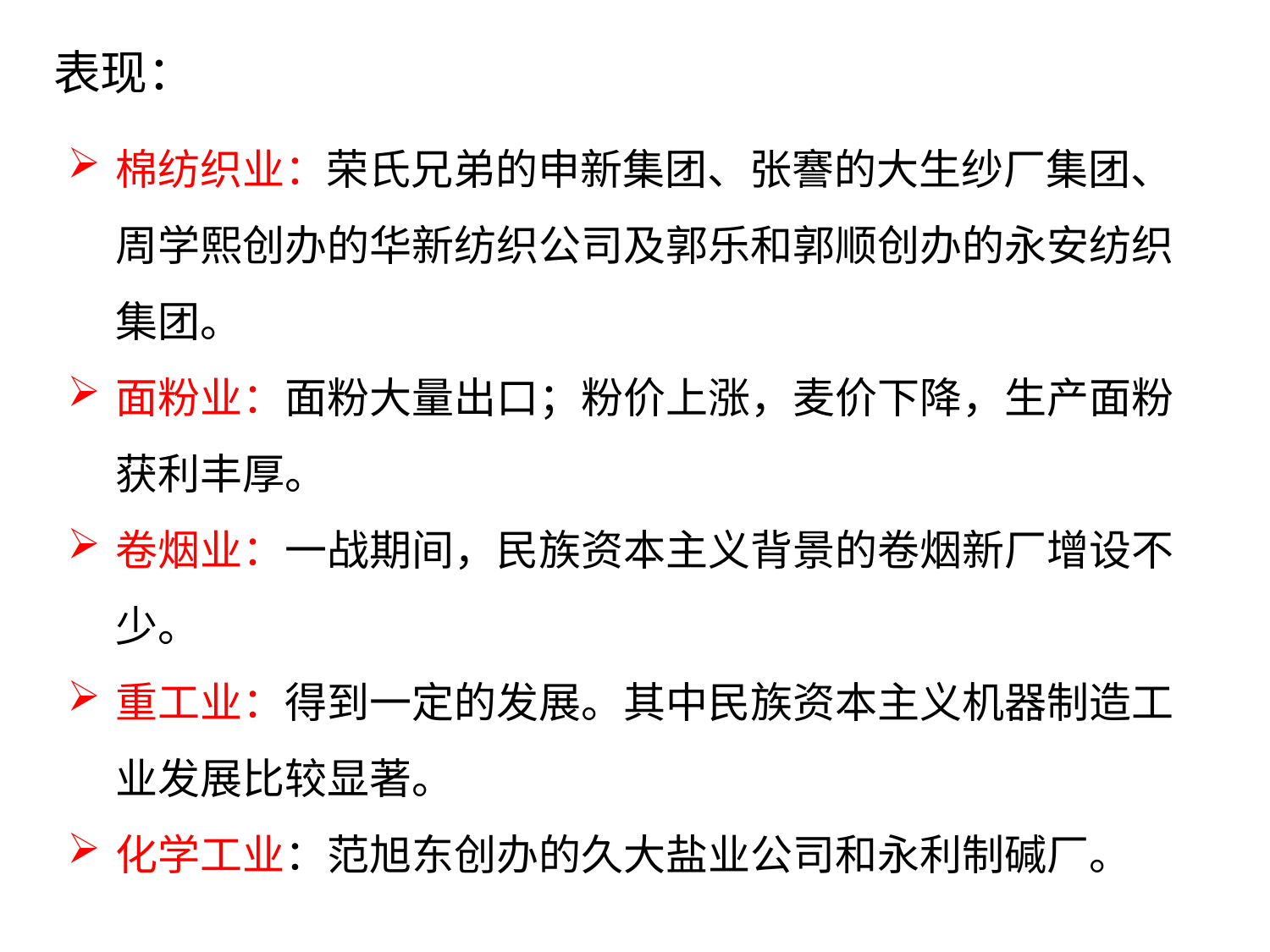

表现：
棉纺织业：荣氏兄弟的申新集团、张謇的大生纱厂集团、周学熙创办的华新纺织公司及郭乐和郭顺创办的永安纺织集团。
面粉业：面粉大量出口；粉价上涨，麦价下降，生产面粉获利丰厚。
卷烟业：一战期间，民族资本主义背景的卷烟新厂增设不少。
重工业：得到一定的发展。其中民族资本主义机器制造工业发展比较显著。
化学工业：范旭东创办的久大盐业公司和永利制碱厂。